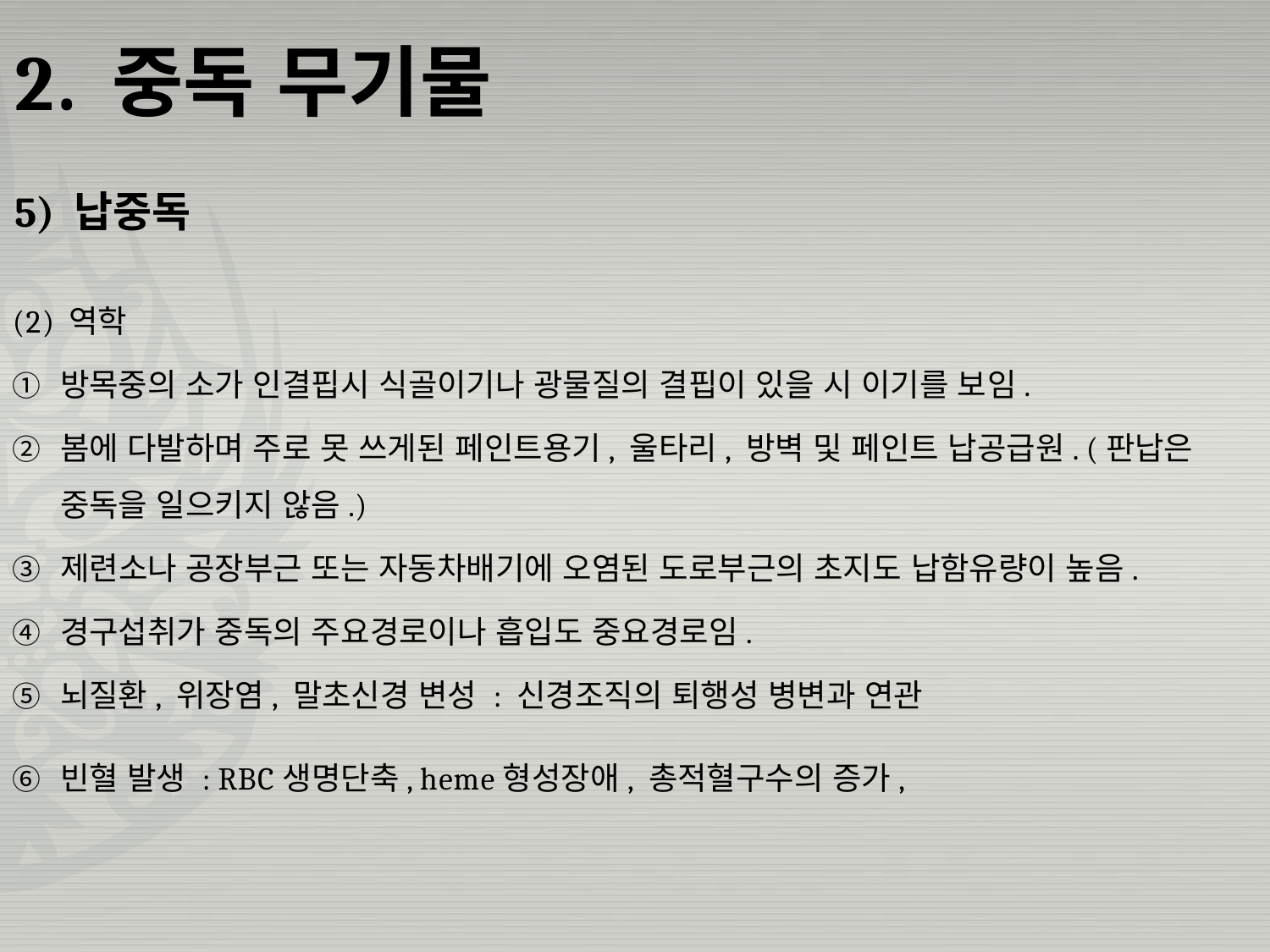

# 2. 중독 무기물
5) 납중독

(2) 역학
방목중의 소가 인결핍시 식골이기나 광물질의 결핍이 있을 시 이기를 보임.
봄에 다발하며 주로 못 쓰게된 페인트용기, 울타리, 방벽 및 페인트 납공급원. (판납은 중독을 일으키지 않음.)
제련소나 공장부근 또는 자동차배기에 오염된 도로부근의 초지도 납함유량이 높음.
경구섭취가 중독의 주요경로이나 흡입도 중요경로임.
뇌질환, 위장염, 말초신경 변성 : 신경조직의 퇴행성 병변과 연관
빈혈 발생 : RBC생명단축, heme형성장애, 총적혈구수의 증가,